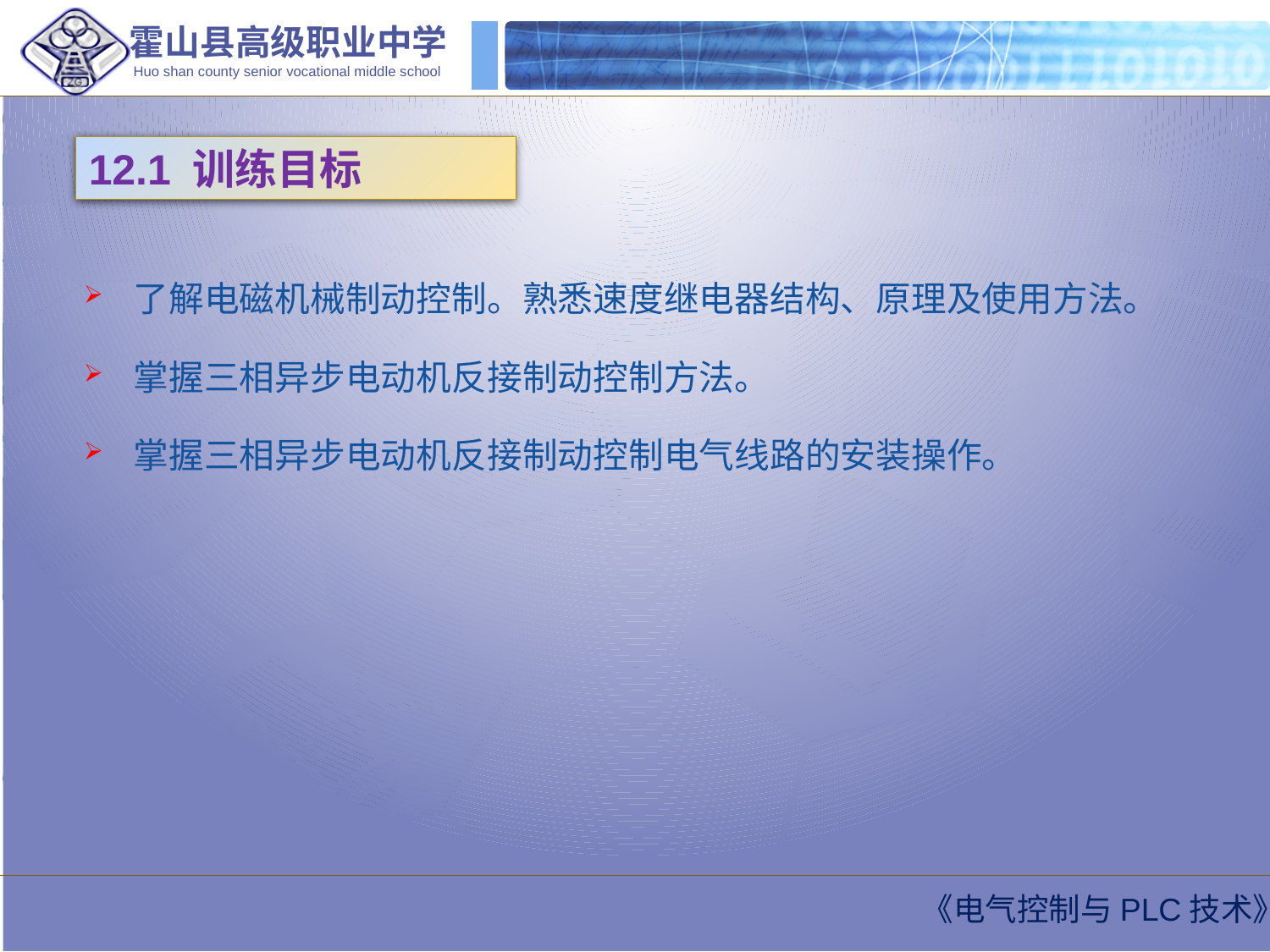

12.1 训练目标
了解电磁机械制动控制。熟悉速度继电器结构、原理及使用方法。
掌握三相异步电动机反接制动控制方法。
掌握三相异步电动机反接制动控制电气线路的安装操作。